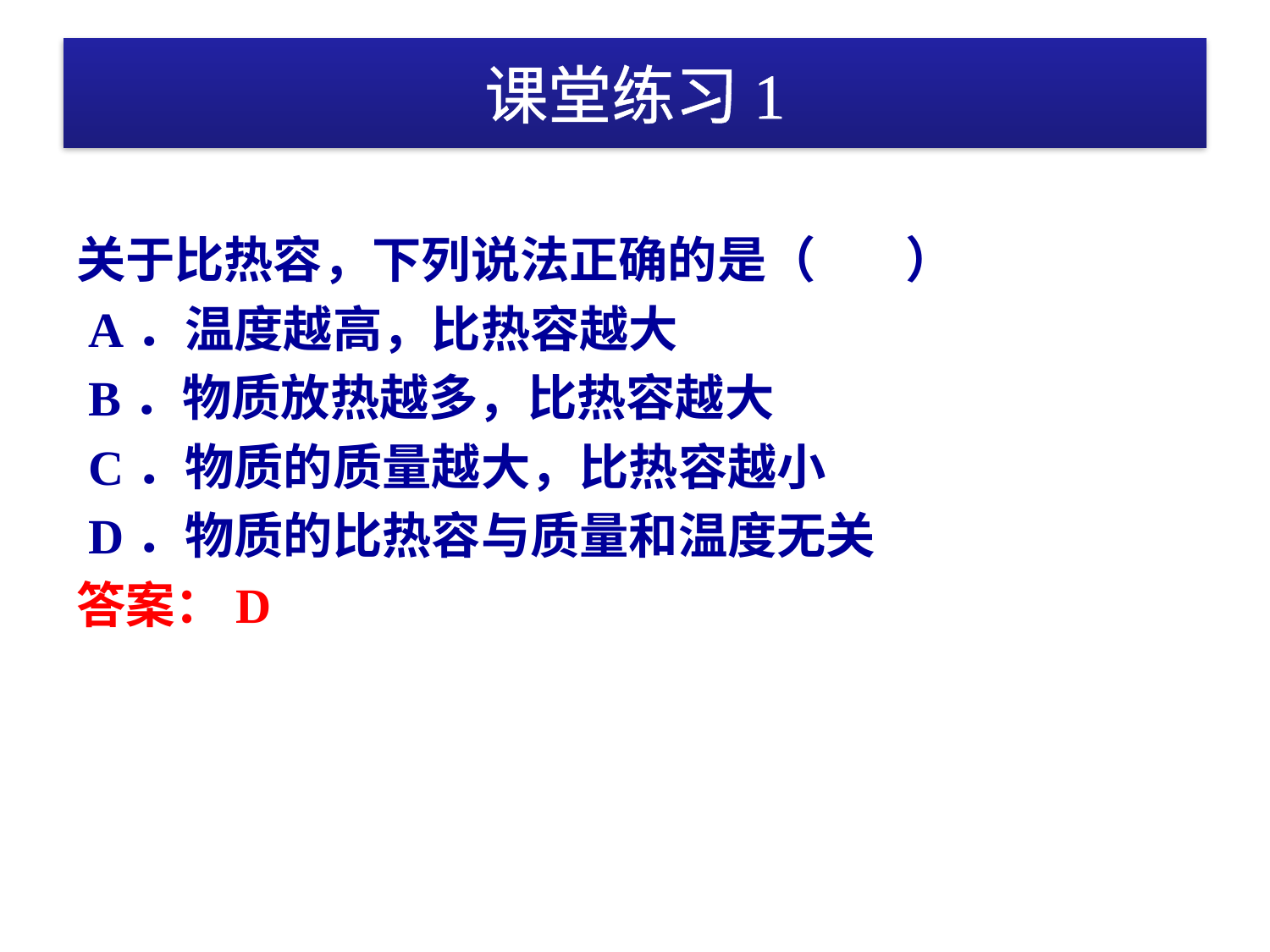

# 课堂练习1
关于比热容，下列说法正确的是（        ）
 A．温度越高，比热容越大
 B．物质放热越多，比热容越大
 C．物质的质量越大，比热容越小
 D．物质的比热容与质量和温度无关
答案：D